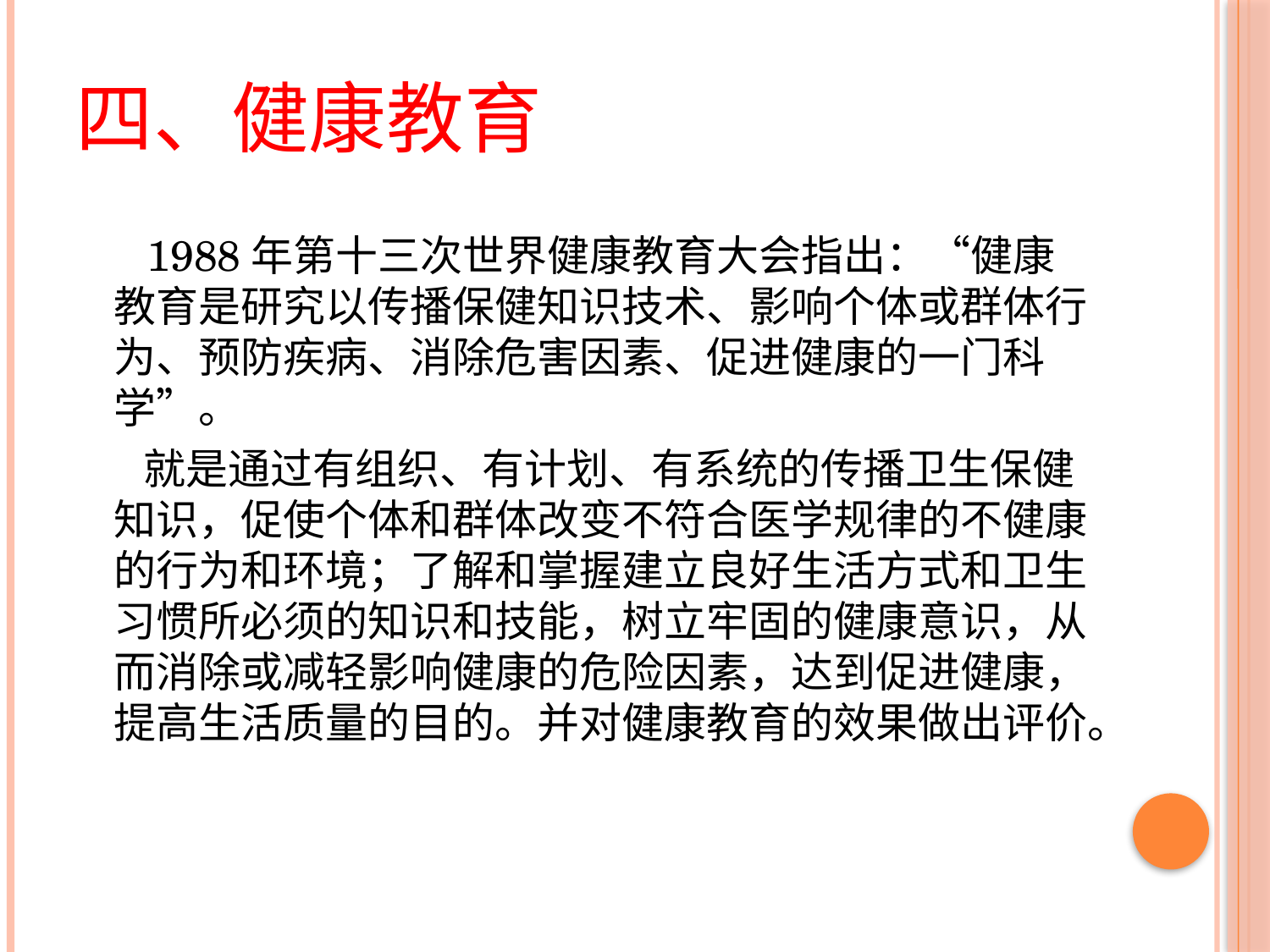

# 四、健康教育
      1988年第十三次世界健康教育大会指出：“健康教育是研究以传播保健知识技术、影响个体或群体行为、预防疾病、消除危害因素、促进健康的一门科学”。
      就是通过有组织、有计划、有系统的传播卫生保健知识，促使个体和群体改变不符合医学规律的不健康的行为和环境；了解和掌握建立良好生活方式和卫生习惯所必须的知识和技能，树立牢固的健康意识，从而消除或减轻影响健康的危险因素，达到促进健康，提高生活质量的目的。并对健康教育的效果做出评价。